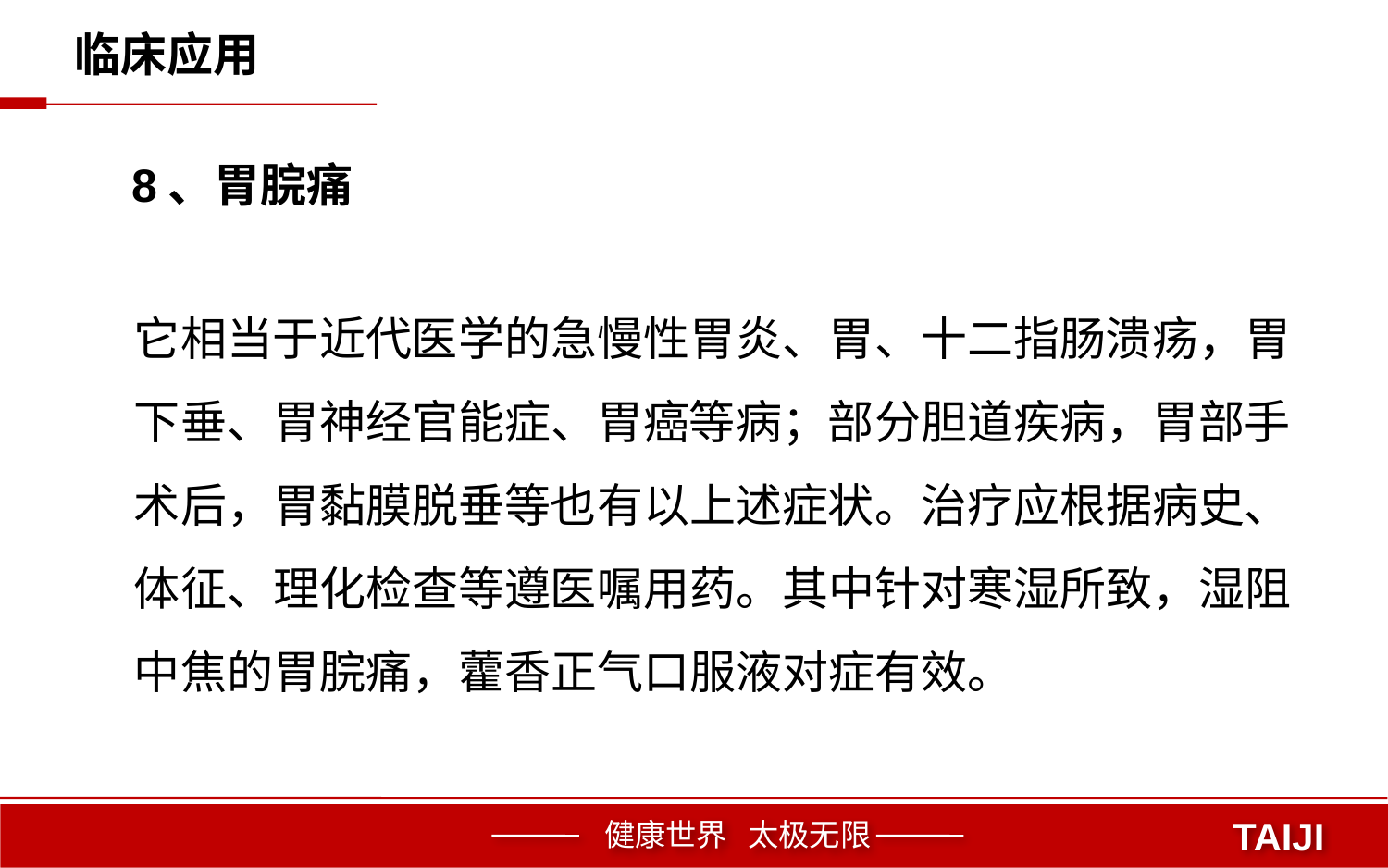

临床应用
8、胃脘痛
它相当于近代医学的急慢性胃炎、胃、十二指肠溃疡，胃下垂、胃神经官能症、胃癌等病；部分胆道疾病，胃部手术后，胃黏膜脱垂等也有以上述症状。治疗应根据病史、体征、理化检查等遵医嘱用药。其中针对寒湿所致，湿阻中焦的胃脘痛，藿香正气口服液对症有效。